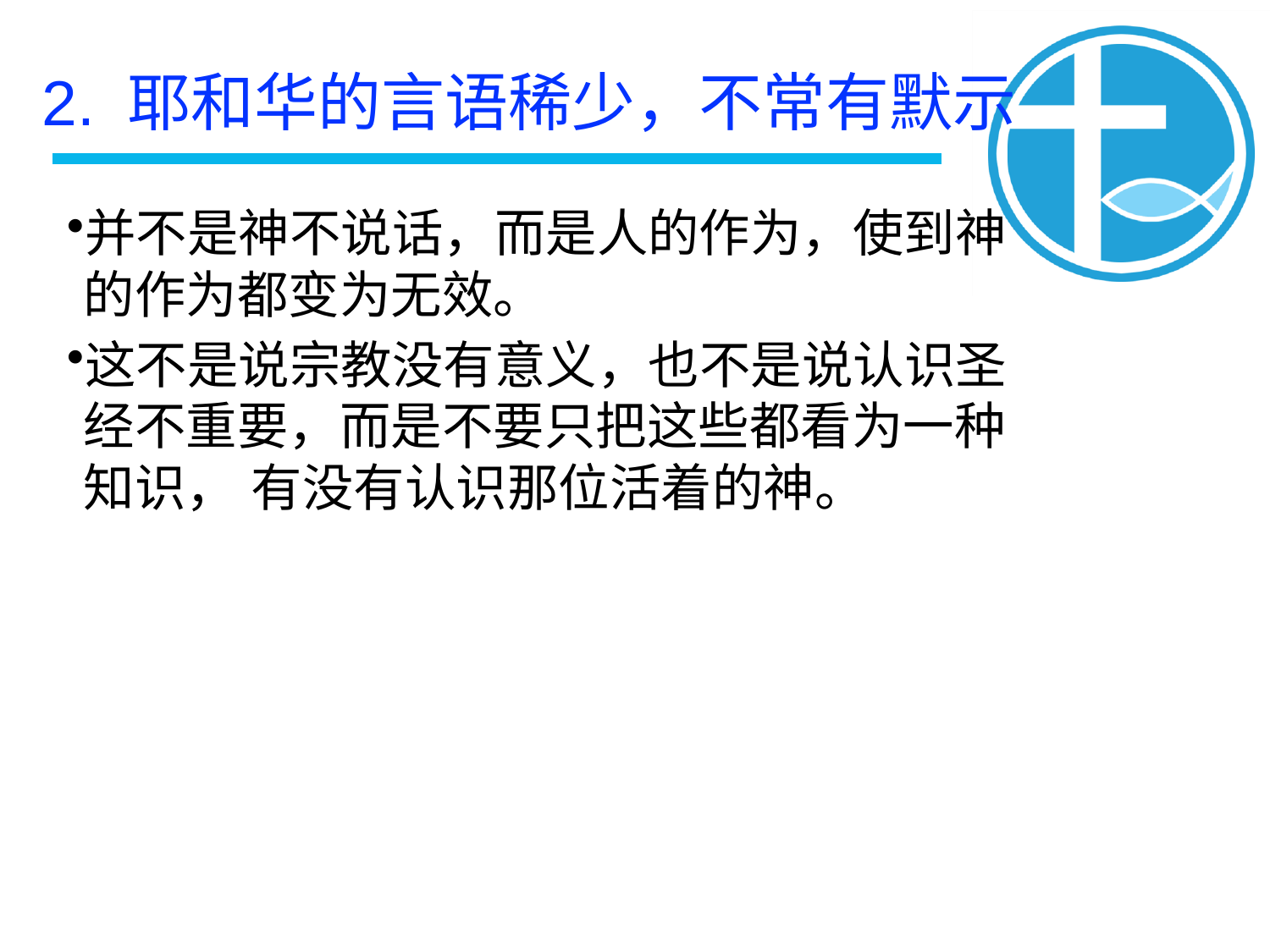

2. 耶和华的言语稀少，不常有默示
并不是神不说话，而是人的作为，使到神的作为都变为无效。
这不是说宗教没有意义，也不是说认识圣经不重要，而是不要只把这些都看为一种知识， 有没有认识那位活着的神。